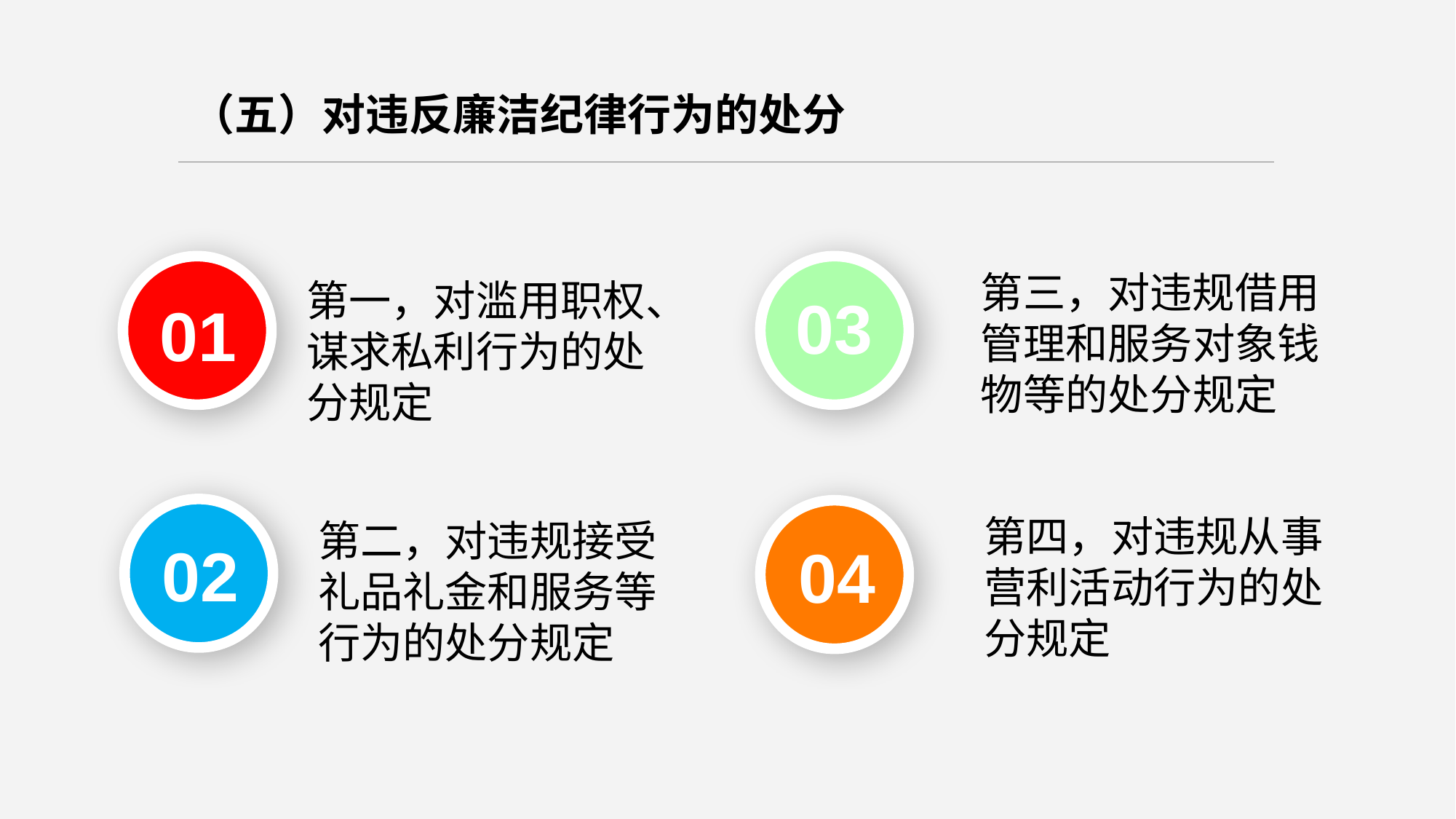

（五）对违反廉洁纪律行为的处分

01

03
第三，对违规借用管理和服务对象钱物等的处分规定
第一，对滥用职权、谋求私利行为的处分规定

02

04
第四，对违规从事营利活动行为的处分规定
第二，对违规接受礼品礼金和服务等行为的处分规定